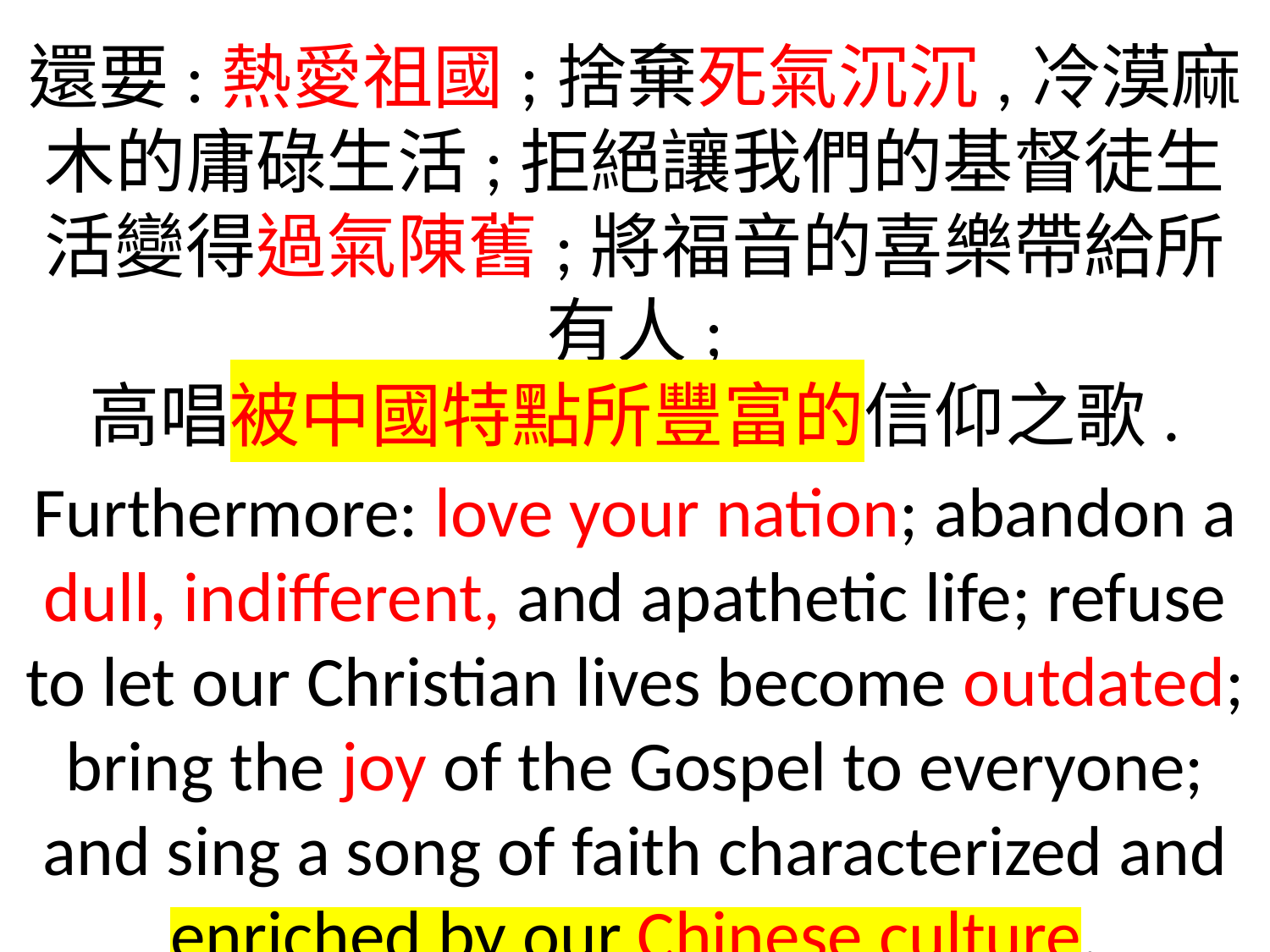

還要:熱愛祖國;捨棄死氣沉沉,冷漠麻木的庸碌生活;拒絕讓我們的基督徒生活變得過氣陳舊;將福音的喜樂帶給所有人;
高唱被中國特點所豐富的信仰之歌.
Furthermore: love your nation; abandon a dull, indifferent, and apathetic life; refuse to let our Christian lives become outdated; bring the joy of the Gospel to everyone; and sing a song of faith characterized and enriched by our Chinese culture.